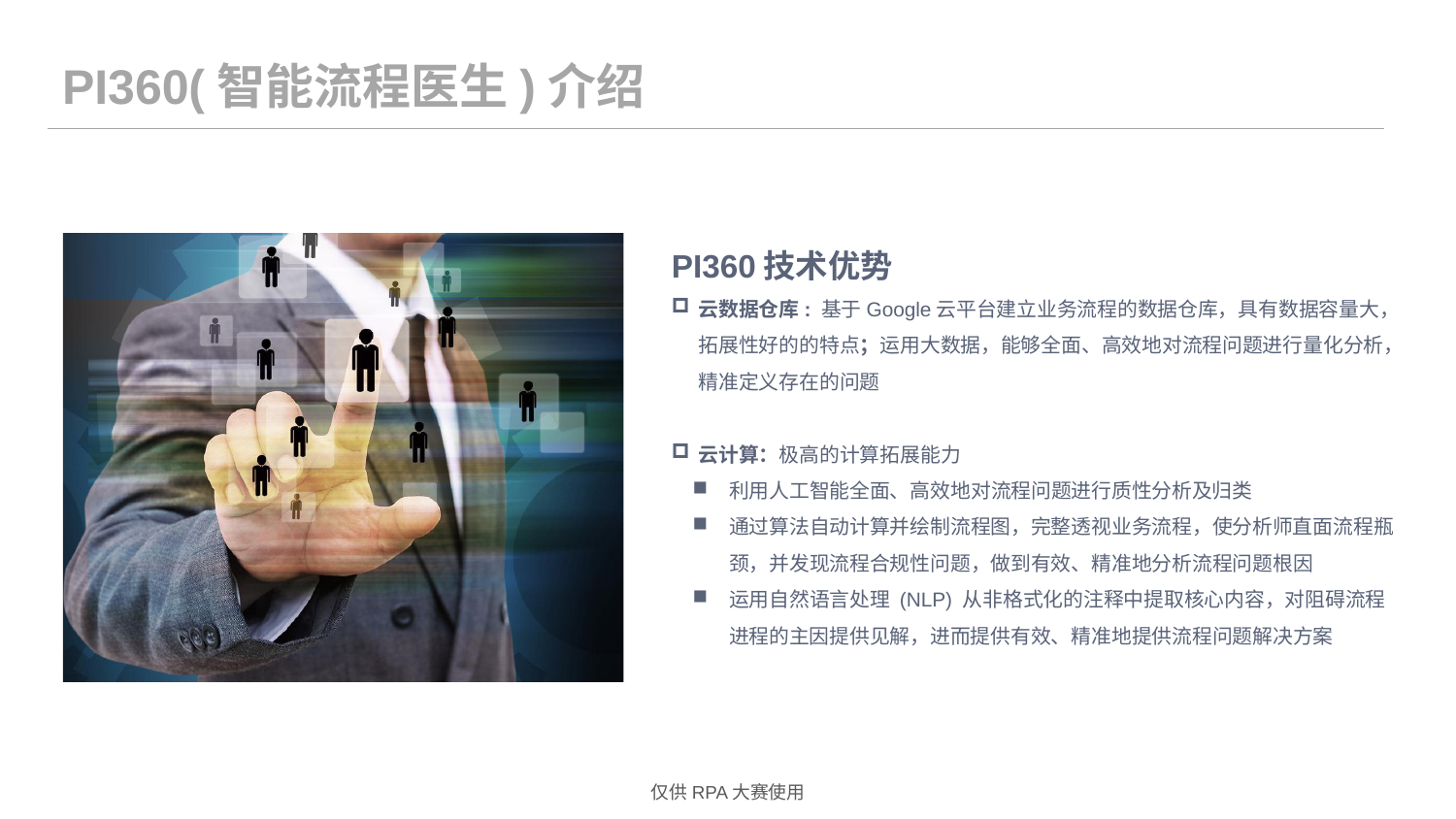

PI360(智能流程医生)介绍
PI360技术优势
云数据仓库: 基于Google云平台建立业务流程的数据仓库，具有数据容量大，拓展性好的的特点；运用大数据，能够全面、高效地对流程问题进行量化分析，精准定义存在的问题

云计算：极高的计算拓展能力
利用人工智能全面、高效地对流程问题进行质性分析及归类
通过算法自动计算并绘制流程图，完整透视业务流程，使分析师直面流程瓶颈，并发现流程合规性问题，做到有效、精准地分析流程问题根因
运用自然语言处理 (NLP) 从非格式化的注释中提取核心内容，对阻碍流程进程的主因提供见解，进而提供有效、精准地提供流程问题解决方案